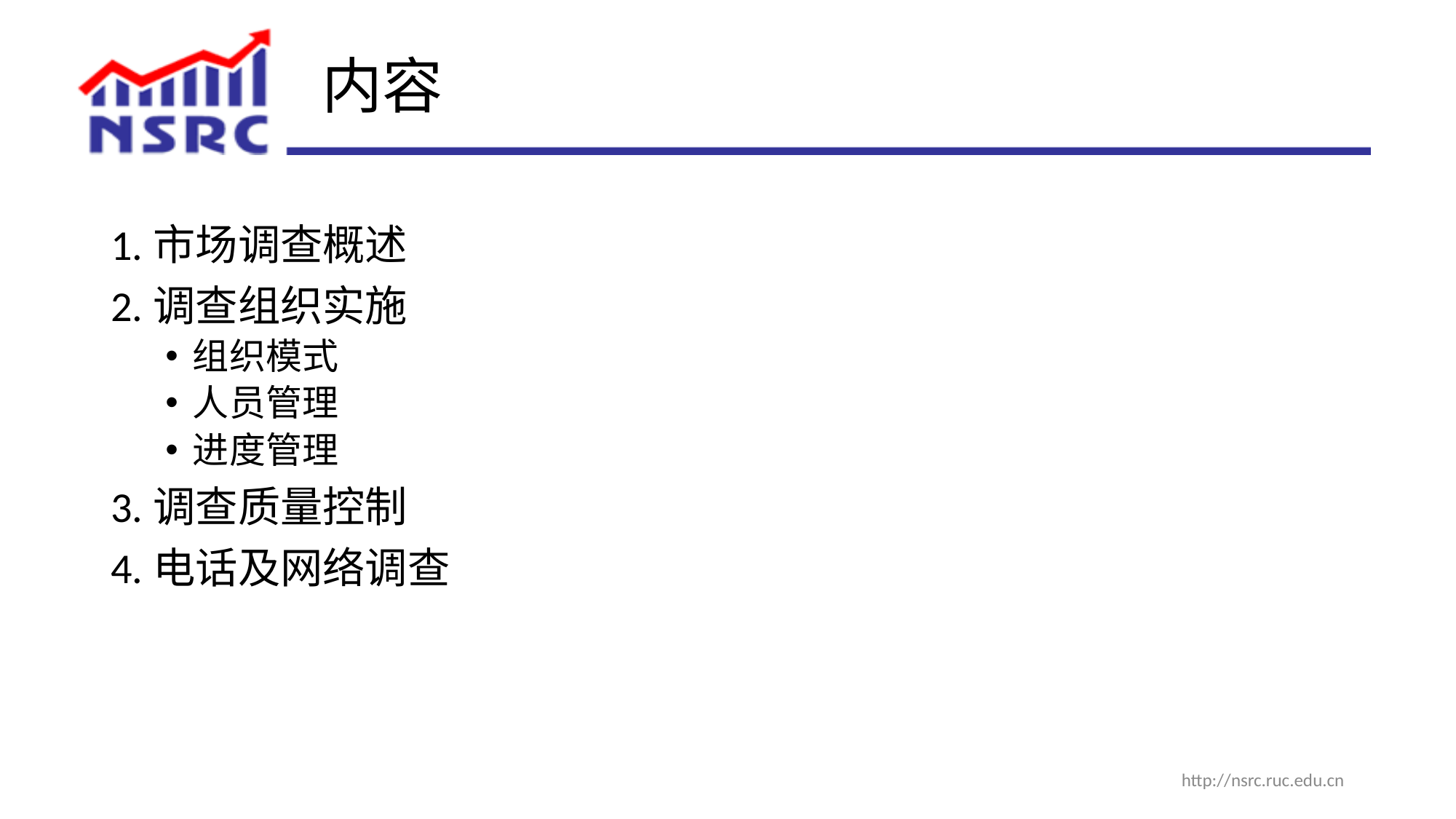

# 内容
1.市场调查概述
2.调查组织实施
组织模式
人员管理
进度管理
3.调查质量控制
4.电话及网络调查